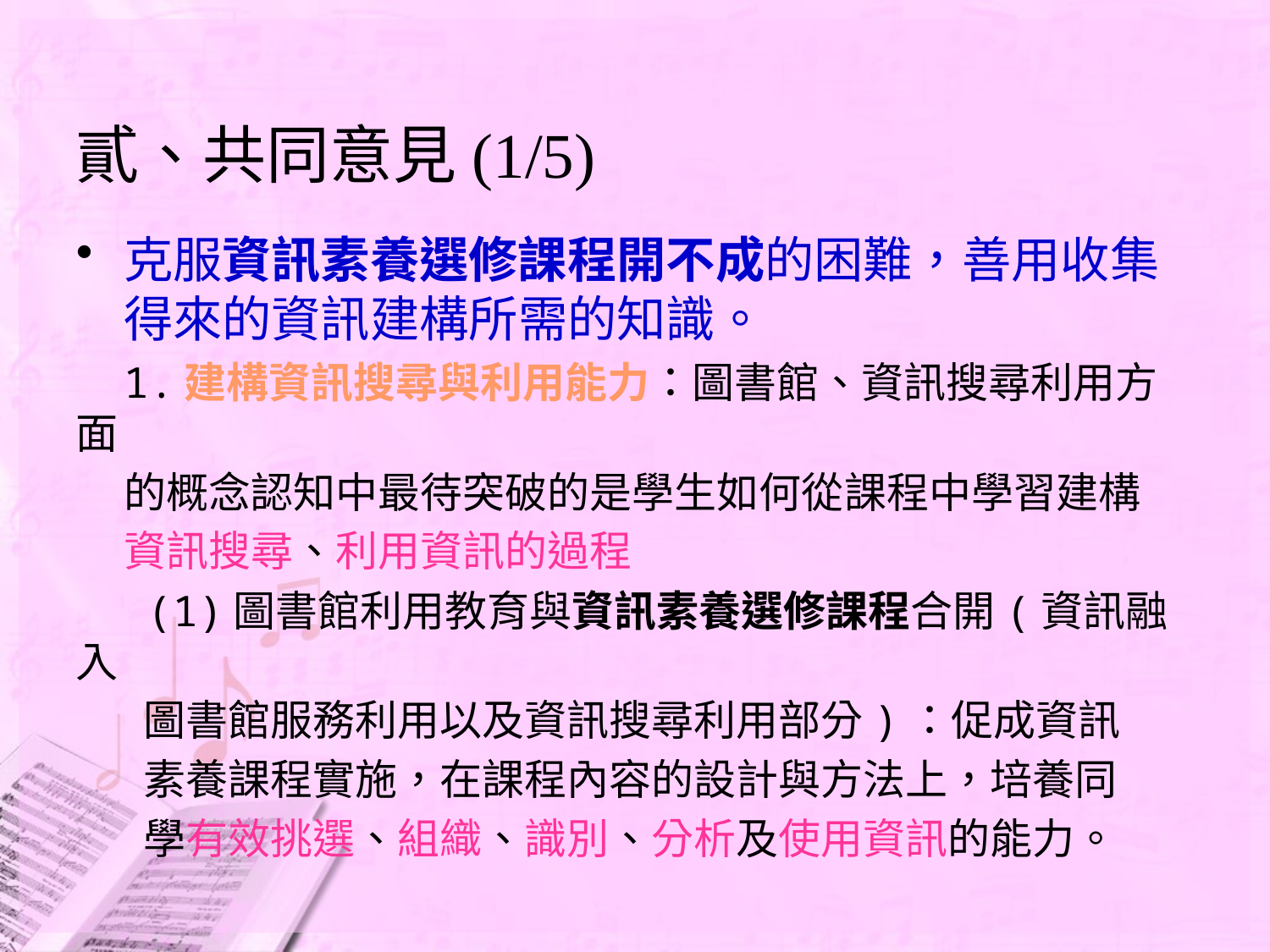

# 貳、共同意見(1/5)
克服資訊素養選修課程開不成的困難，善用收集得來的資訊建構所需的知識。
    1.建構資訊搜尋與利用能力：圖書館、資訊搜尋利用方面
    的概念認知中最待突破的是學生如何從課程中學習建構
    資訊搜尋、利用資訊的過程
      (1)圖書館利用教育與資訊素養選修課程合開(資訊融入
      圖書館服務利用以及資訊搜尋利用部分)：促成資訊
      素養課程實施，在課程內容的設計與方法上，培養同
      學有效挑選、組織、識別、分析及使用資訊的能力。